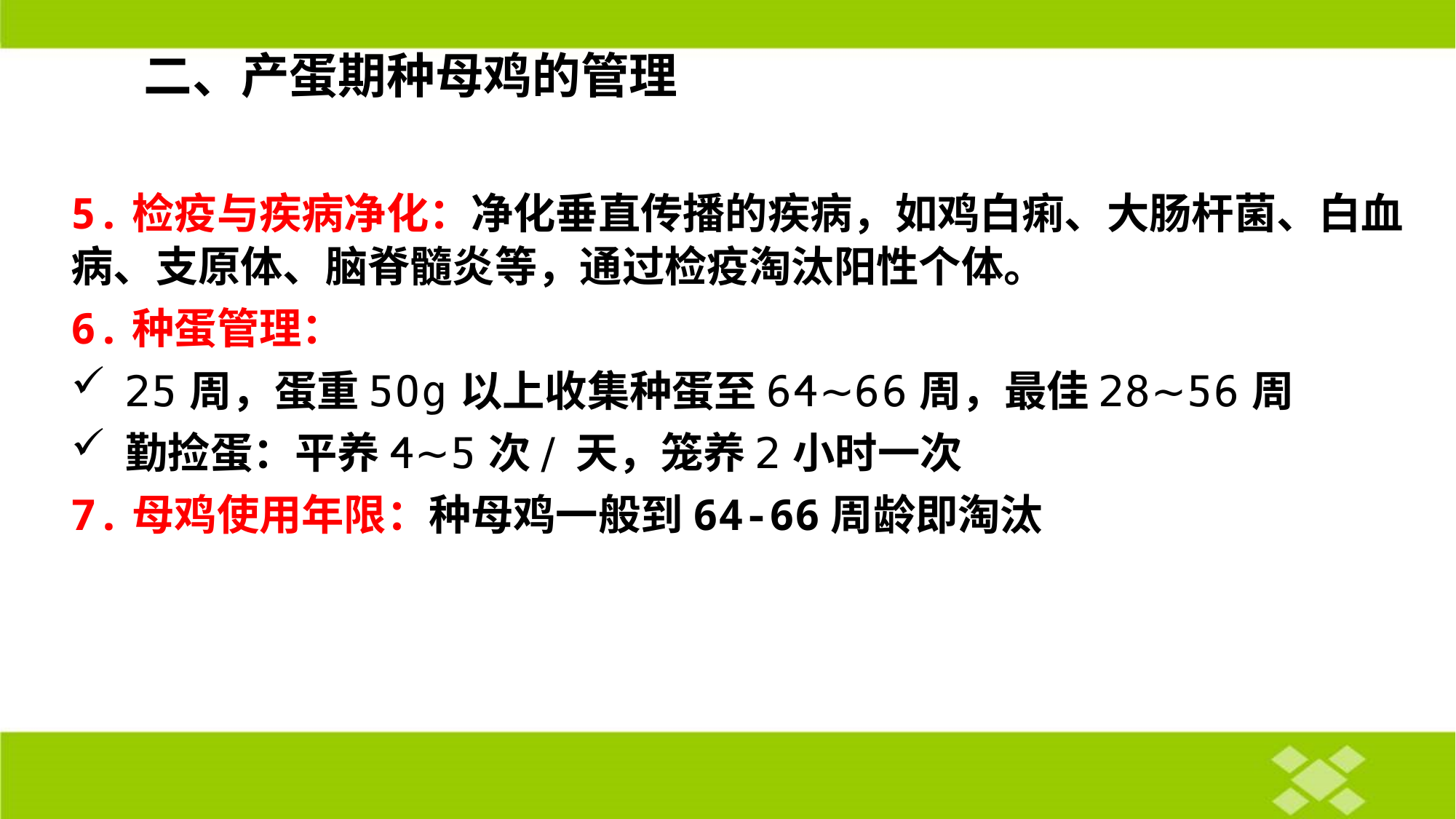

二、产蛋期种母鸡的管理
5.检疫与疾病净化：净化垂直传播的疾病，如鸡白痢、大肠杆菌、白血病、支原体、脑脊髓炎等，通过检疫淘汰阳性个体。
6.种蛋管理：
25周，蛋重50g以上收集种蛋至64~66周，最佳28~56周
勤捡蛋：平养4~5次/天，笼养2小时一次
7.母鸡使用年限：种母鸡一般到64-66周龄即淘汰